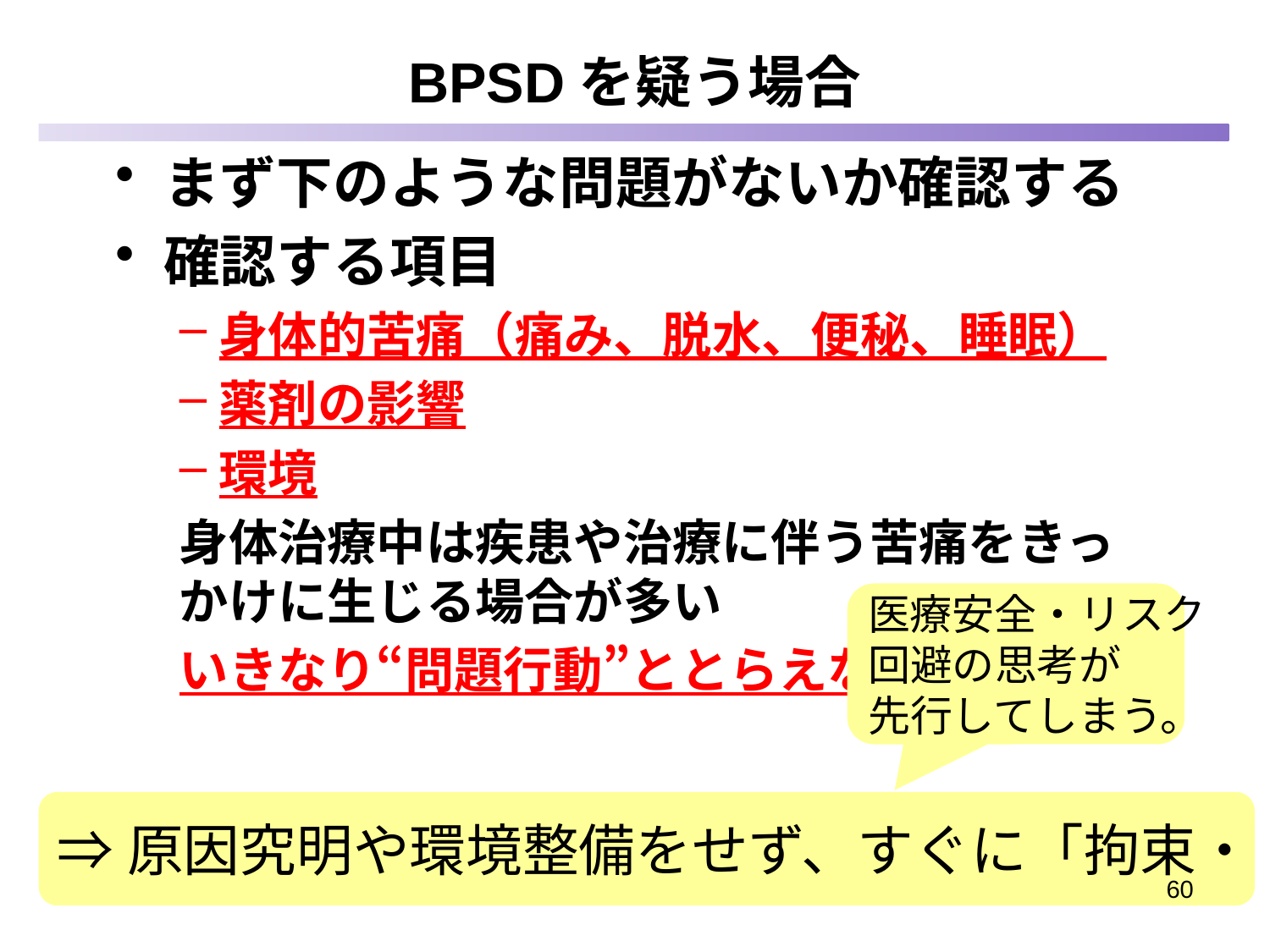

# BPSDを疑う場合

まず下のような問題がないか確認する
確認する項目
身体的苦痛（痛み、脱水、便秘、睡眠）
薬剤の影響
環境
身体治療中は疾患や治療に伴う苦痛をきっかけに生じる場合が多い
いきなり“問題行動”ととらえない
医療安全・リスク
回避の思考が
先行してしまう。
⇒原因究明や環境整備をせず、すぐに「拘束・・・」
60